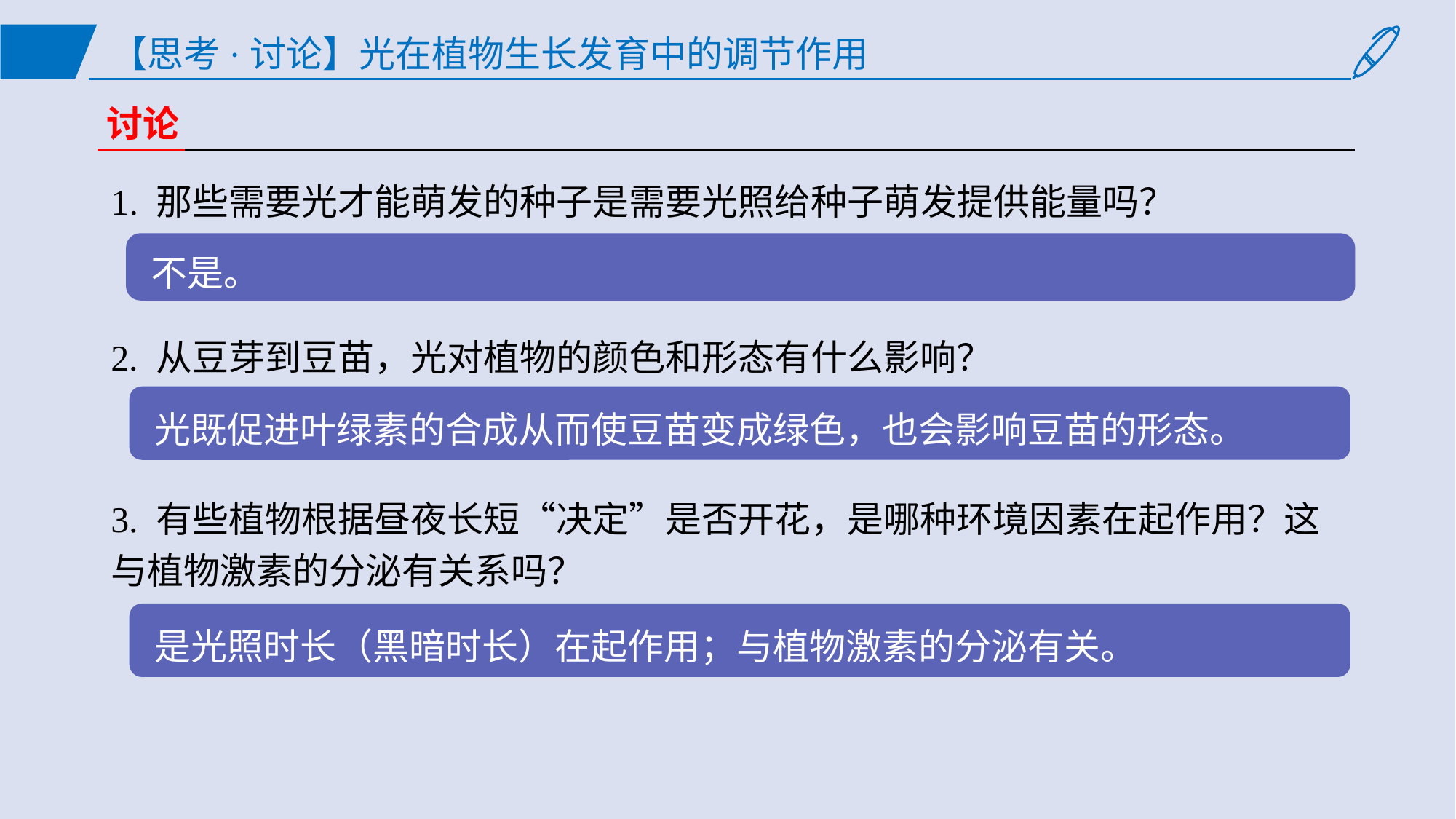

# 【思考·讨论】光在植物生长发育中的调节作用
讨论
1. 那些需要光才能萌发的种子是需要光照给种子萌发提供能量吗？

不是。
2. 从豆芽到豆苗，光对植物的颜色和形态有什么影响？

光既促进叶绿素的合成从而使豆苗变成绿色，也会影响豆苗的形态。
3. 有些植物根据昼夜长短“决定”是否开花，是哪种环境因素在起作用？这与植物激素的分泌有关系吗？

是光照时长（黑暗时长）在起作用；与植物激素的分泌有关。